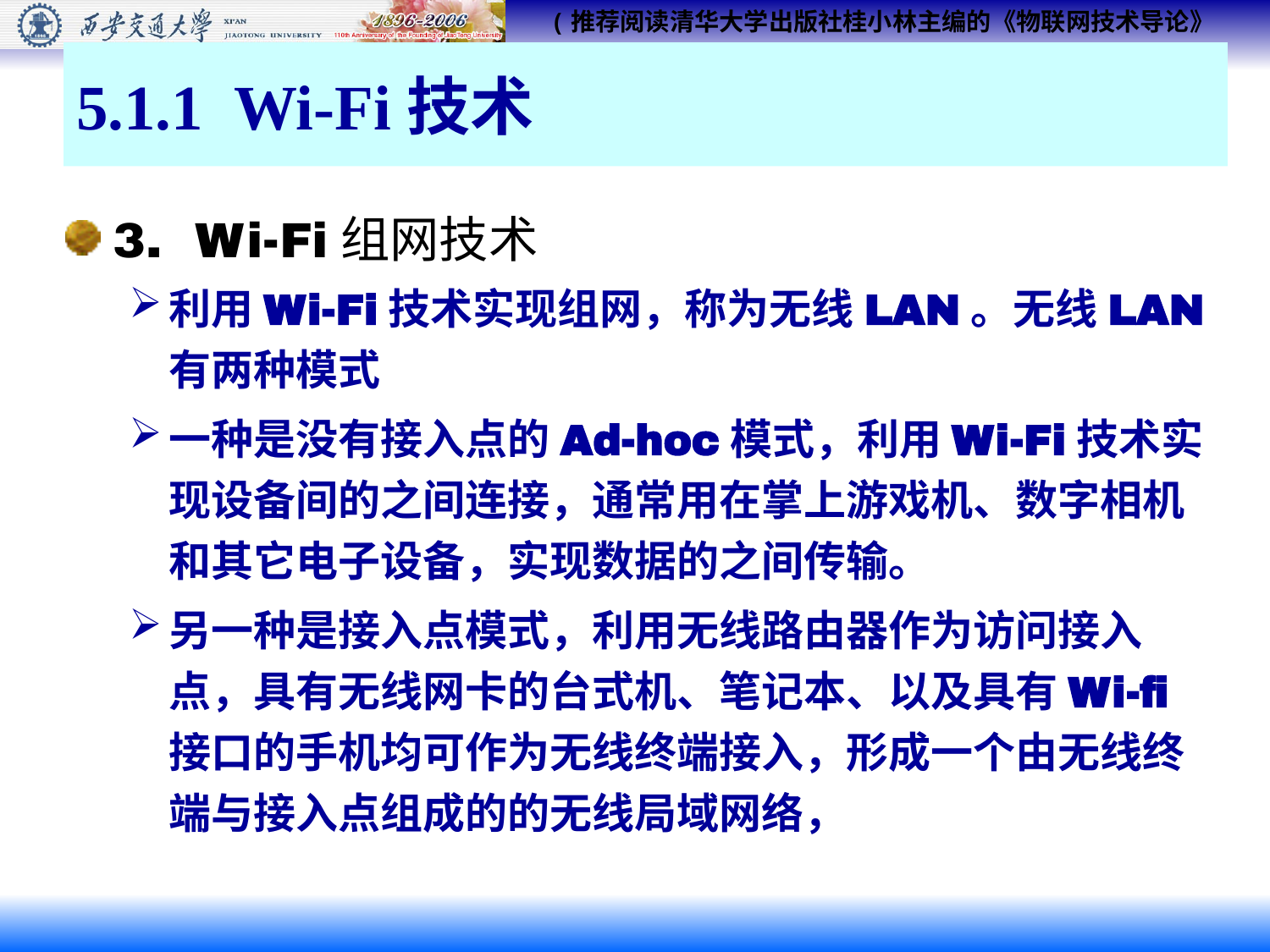

# 5.1.1  Wi-Fi技术
3.  Wi-Fi组网技术
利用Wi-Fi技术实现组网，称为无线LAN。无线LAN有两种模式
一种是没有接入点的Ad-hoc模式，利用Wi-Fi技术实现设备间的之间连接，通常用在掌上游戏机、数字相机和其它电子设备，实现数据的之间传输。
另一种是接入点模式，利用无线路由器作为访问接入点，具有无线网卡的台式机、笔记本、以及具有Wi-fi接口的手机均可作为无线终端接入，形成一个由无线终端与接入点组成的的无线局域网络，